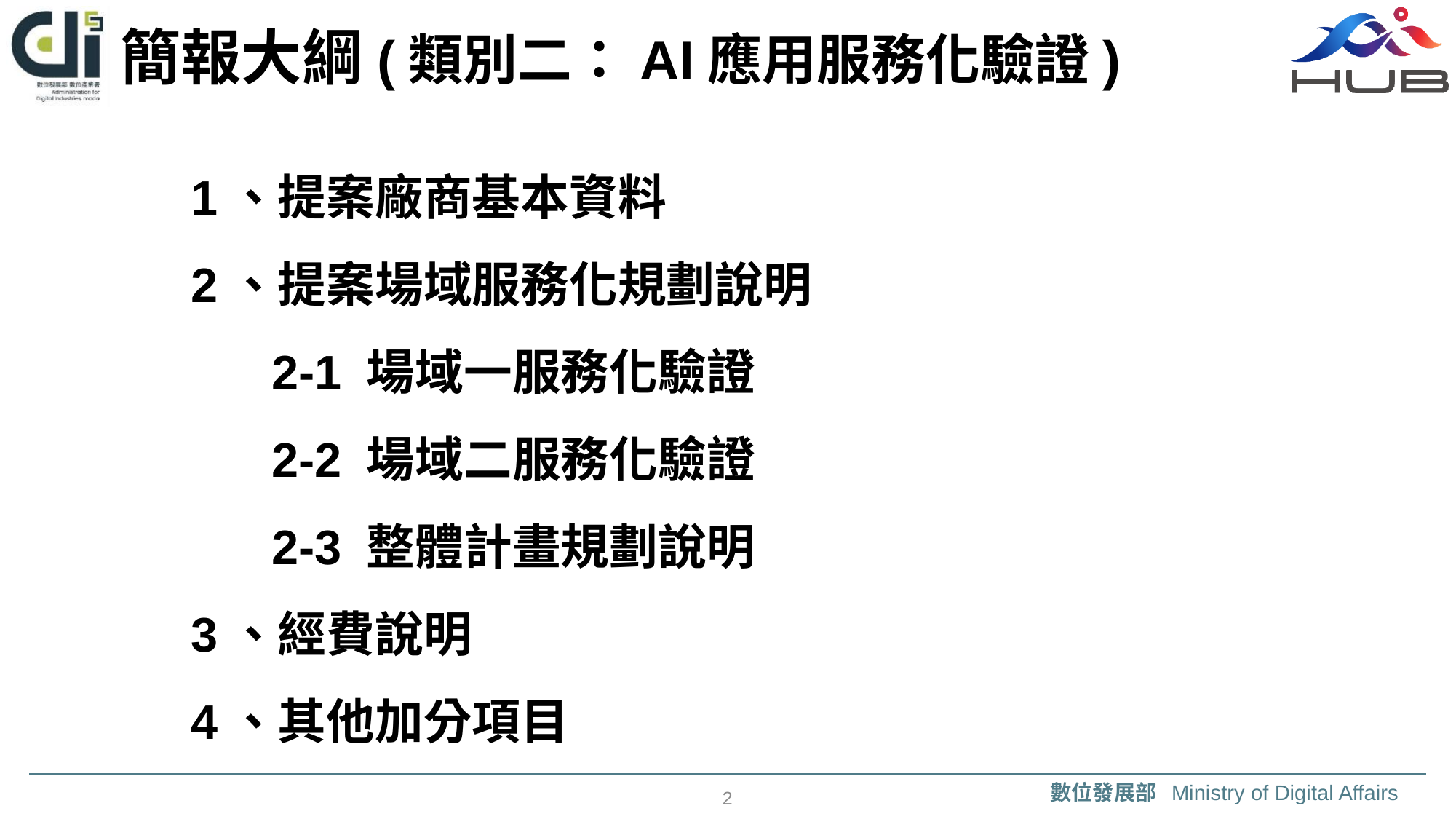

# 簡報大綱(類別二：AI應用服務化驗證)
1、提案廠商基本資料
2、提案場域服務化規劃說明
      2-1 場域一服務化驗證
      2-2 場域二服務化驗證
      2-3 整體計畫規劃說明
3、經費說明
4、其他加分項目
2